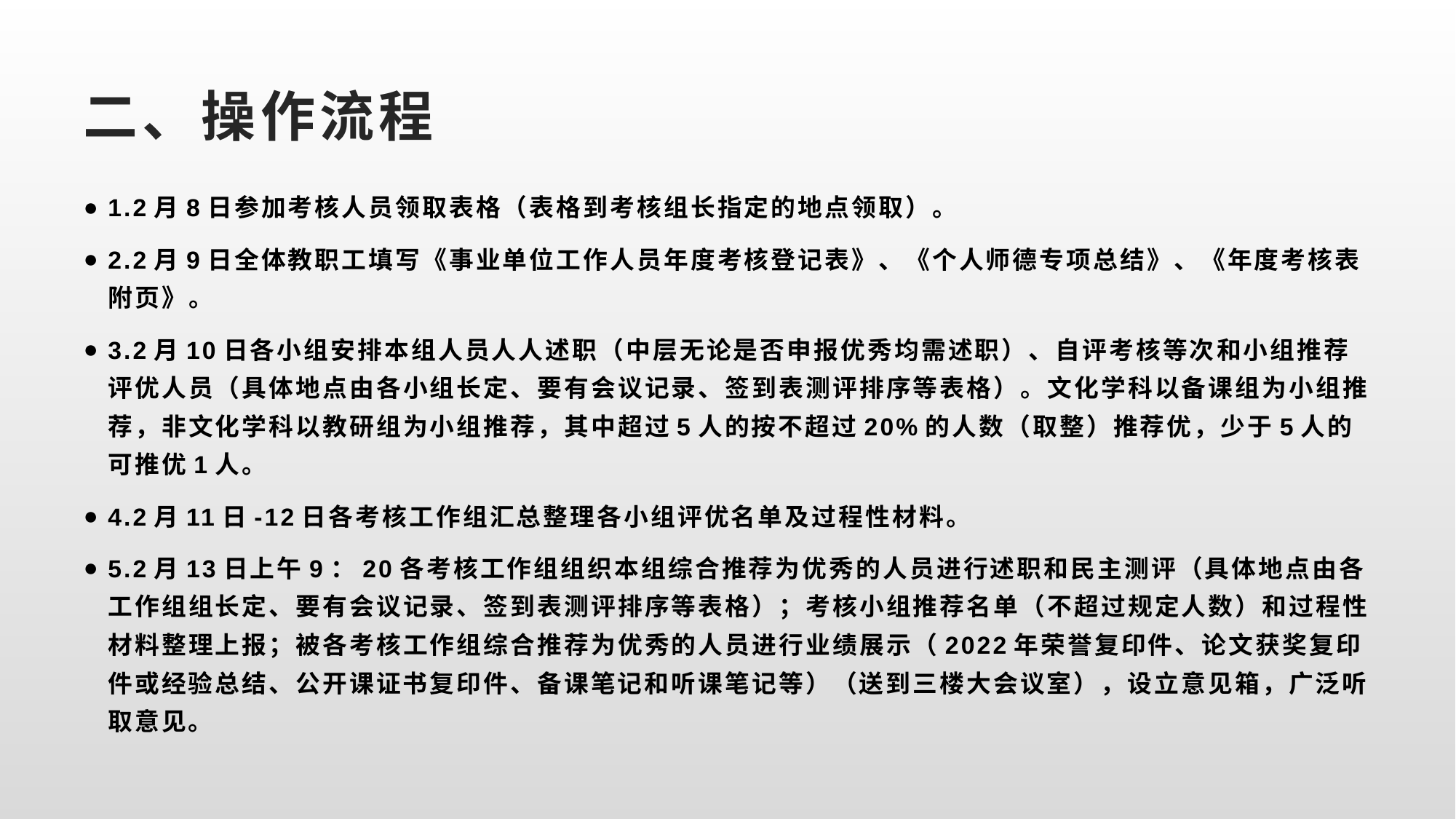

# 二、操作流程
1.2月8日参加考核人员领取表格（表格到考核组长指定的地点领取）。
2.2月9日全体教职工填写《事业单位工作人员年度考核登记表》、《个人师德专项总结》、《年度考核表附页》。
3.2月10日各小组安排本组人员人人述职（中层无论是否申报优秀均需述职）、自评考核等次和小组推荐评优人员（具体地点由各小组长定、要有会议记录、签到表测评排序等表格）。文化学科以备课组为小组推荐，非文化学科以教研组为小组推荐，其中超过5人的按不超过20%的人数（取整）推荐优，少于5人的可推优1人。
4.2月11日-12日各考核工作组汇总整理各小组评优名单及过程性材料。
5.2月13日上午9：20各考核工作组组织本组综合推荐为优秀的人员进行述职和民主测评（具体地点由各工作组组长定、要有会议记录、签到表测评排序等表格）；考核小组推荐名单（不超过规定人数）和过程性材料整理上报；被各考核工作组综合推荐为优秀的人员进行业绩展示（2022年荣誉复印件、论文获奖复印件或经验总结、公开课证书复印件、备课笔记和听课笔记等）（送到三楼大会议室），设立意见箱，广泛听取意见。